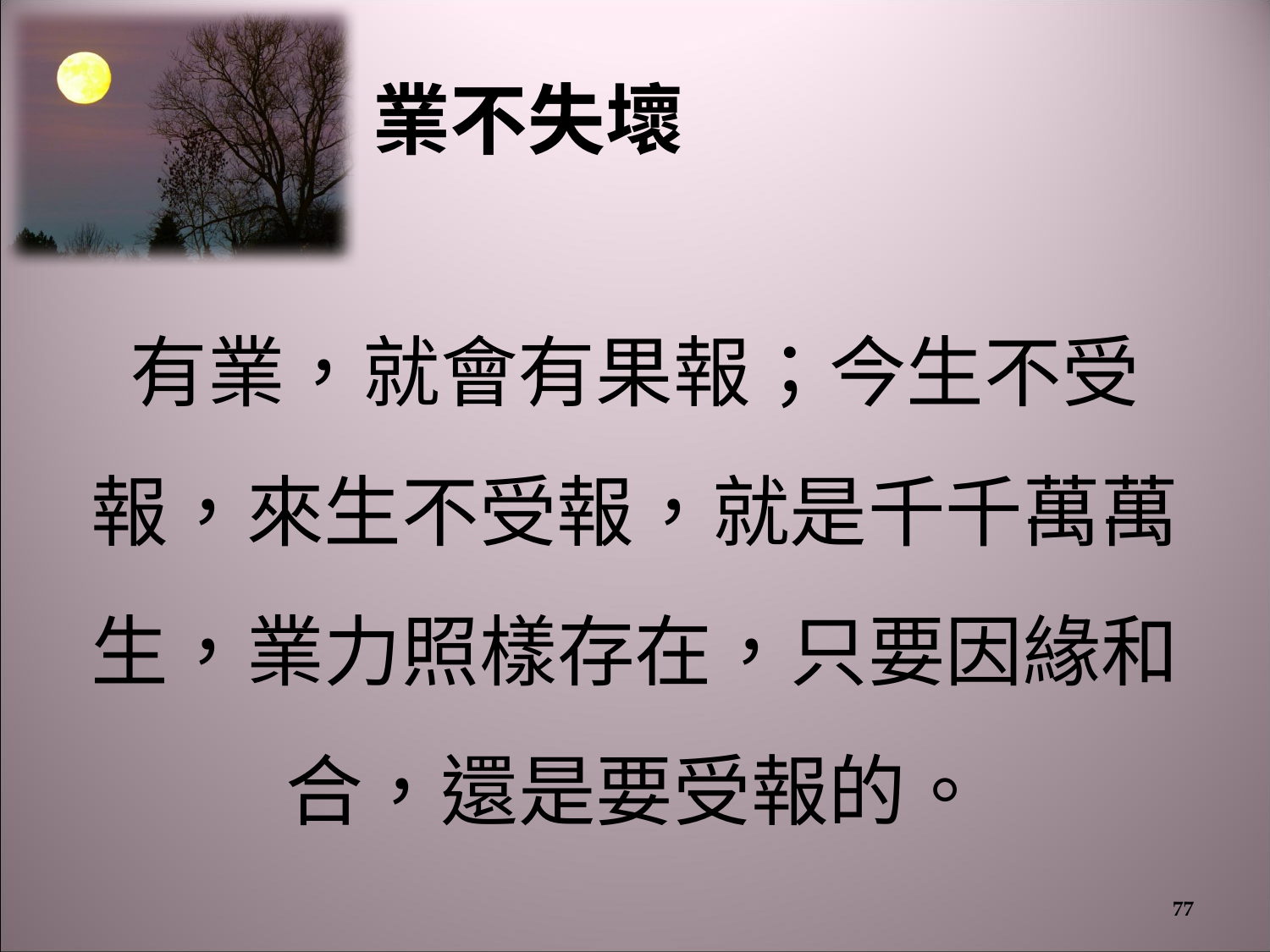

# 業不失壞
有業，就會有果報；今生不受報，來生不受報，就是千千萬萬生，業力照樣存在，只要因緣和合，還是要受報的。
77